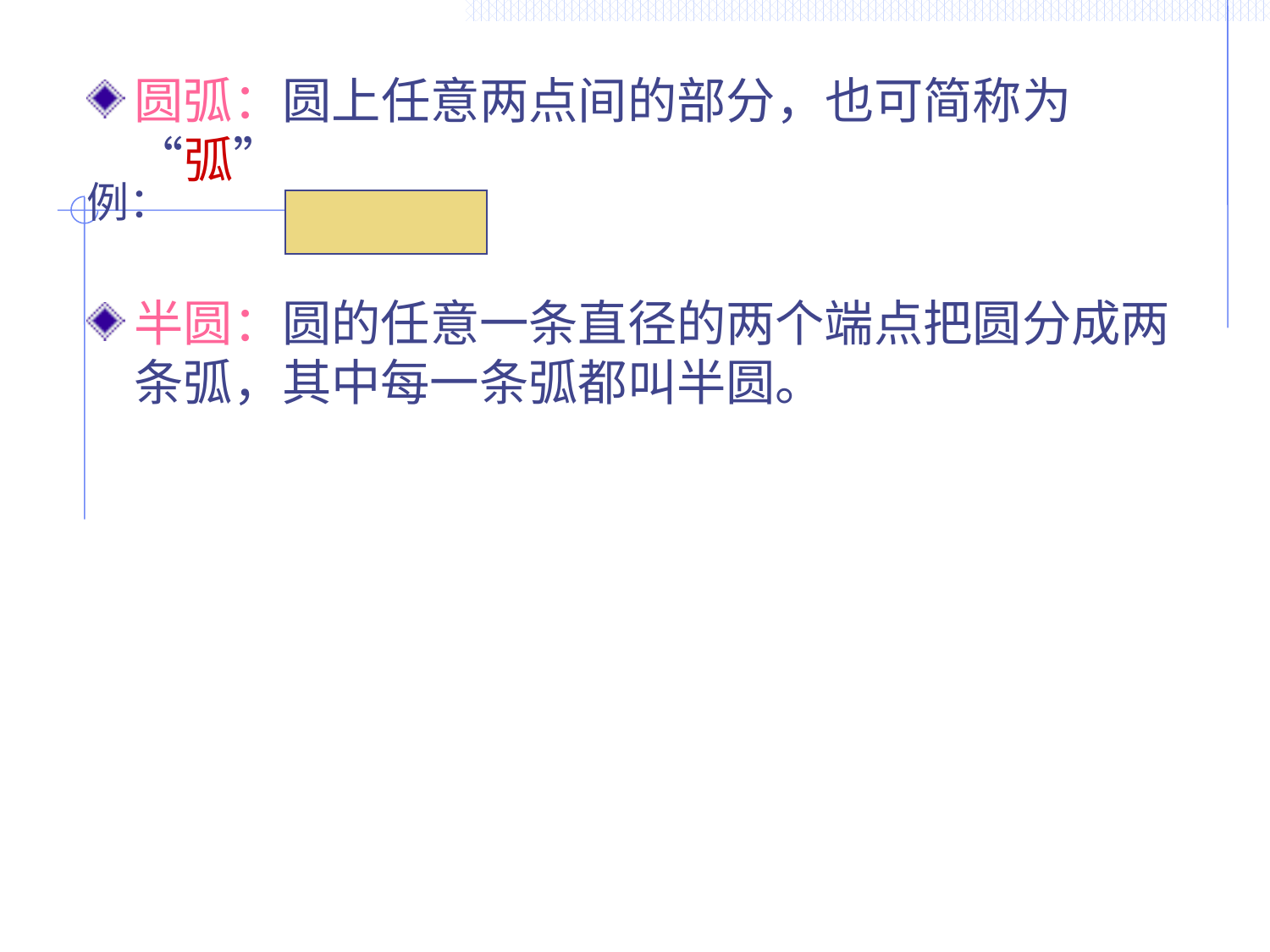

圆弧：圆上任意两点间的部分，也可简称为“弧”
例：

半圆：圆的任意一条直径的两个端点把圆分成两条弧，其中每一条弧都叫半圆。